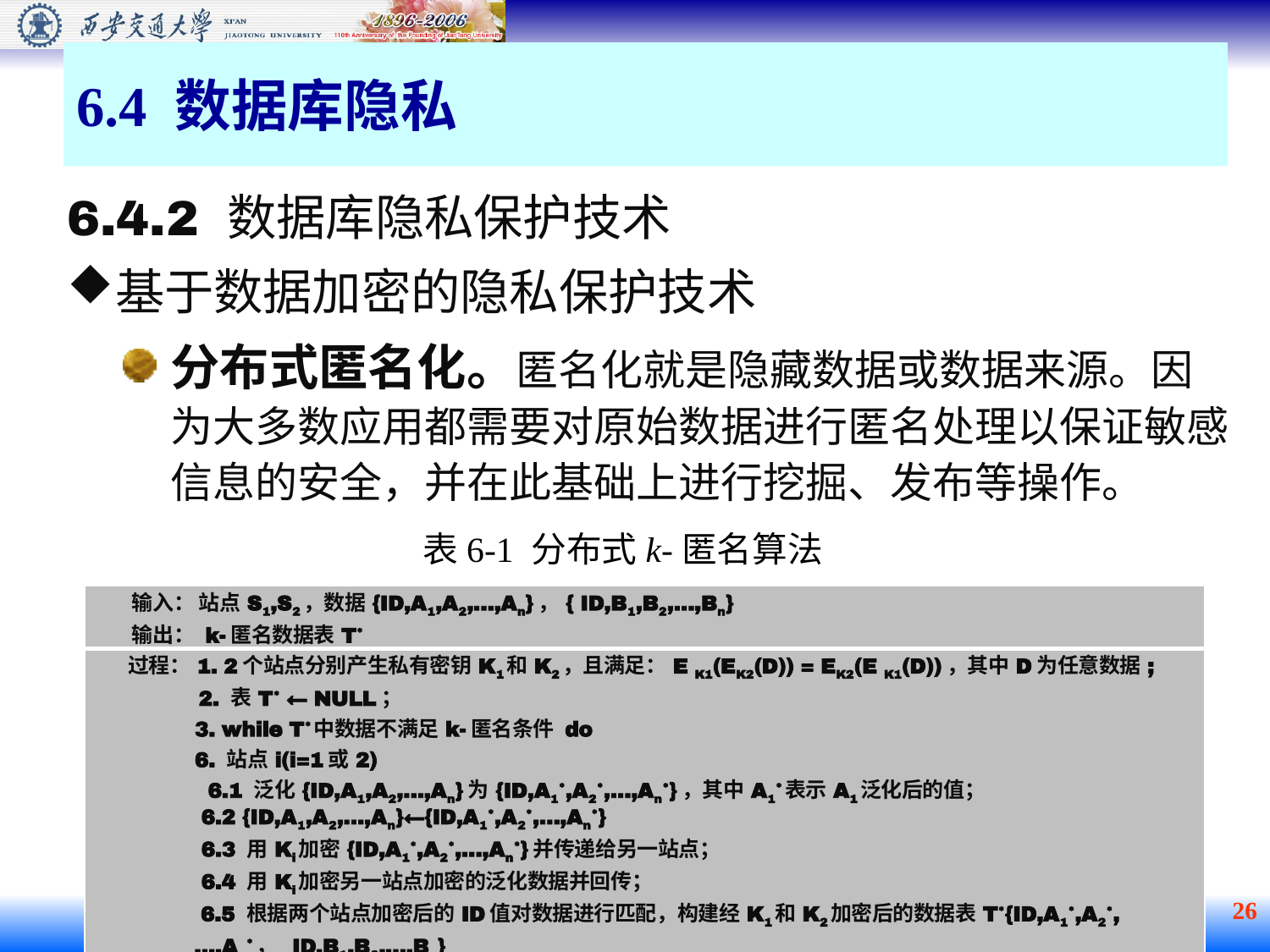

6.4 数据库隐私

6.4.2 数据库隐私保护技术
基于数据加密的隐私保护技术
分布式匿名化。匿名化就是隐藏数据或数据来源。因为大多数应用都需要对原始数据进行匿名处理以保证敏感信息的安全，并在此基础上进行挖掘、发布等操作。
表6-1 分布式k-匿名算法
| 输入： 站点S1,S2，数据{ID,A1,A2,…,An}，{ ID,B1,B2,…,Bn} 输出： k-匿名数据表T\* |
| --- |
| 过程：1. 2个站点分别产生私有密钥K1和K2，且满足：E K1(EK2(D)) = EK2(E K1(D))，其中D为任意数据; 2. 表T\* ← NULL； 3. while T\*中数据不满足k-匿名条件 do 6. 站点i(i=1或2) 6.1 泛化{ID,A1,A2,…,An}为{ID,A1\*,A2\*,…,An\*}，其中A1\*表示A1泛化后的值； 6.2 {ID,A1,A2,…,An}←{ID,A1\*,A2\*,…,An\*} 6.3 用Ki加密{ID,A1\*,A2\*,…,An\*}并传递给另一站点； 6.4 用Ki加密另一站点加密的泛化数据并回传； 6.5 根据两个站点加密后的ID值对数据进行匹配，构建经K1和K2加密后的数据表T\*{ID,A1\*,A2\*,…,An\*， ID,B1,B2,…,Bn} 5. end while |
 26